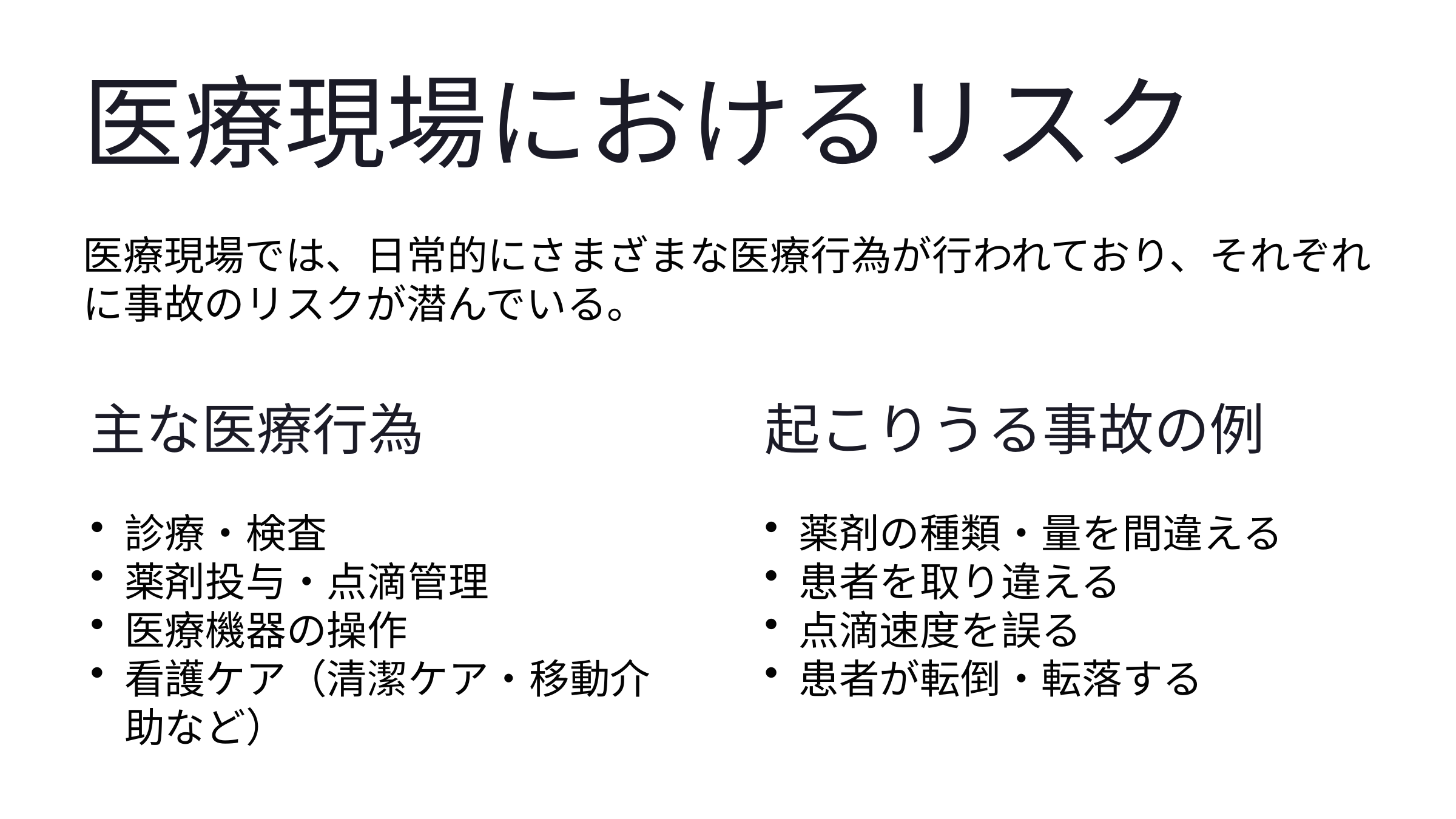

医療現場におけるリスク
医療現場では、日常的にさまざまな医療行為が行われており、それぞれに事故のリスクが潜んでいる。
主な医療行為
起こりうる事故の例
診療・検査
薬剤投与・点滴管理
医療機器の操作
看護ケア（清潔ケア・移動介助など）
薬剤の種類・量を間違える
患者を取り違える
点滴速度を誤る
患者が転倒・転落する